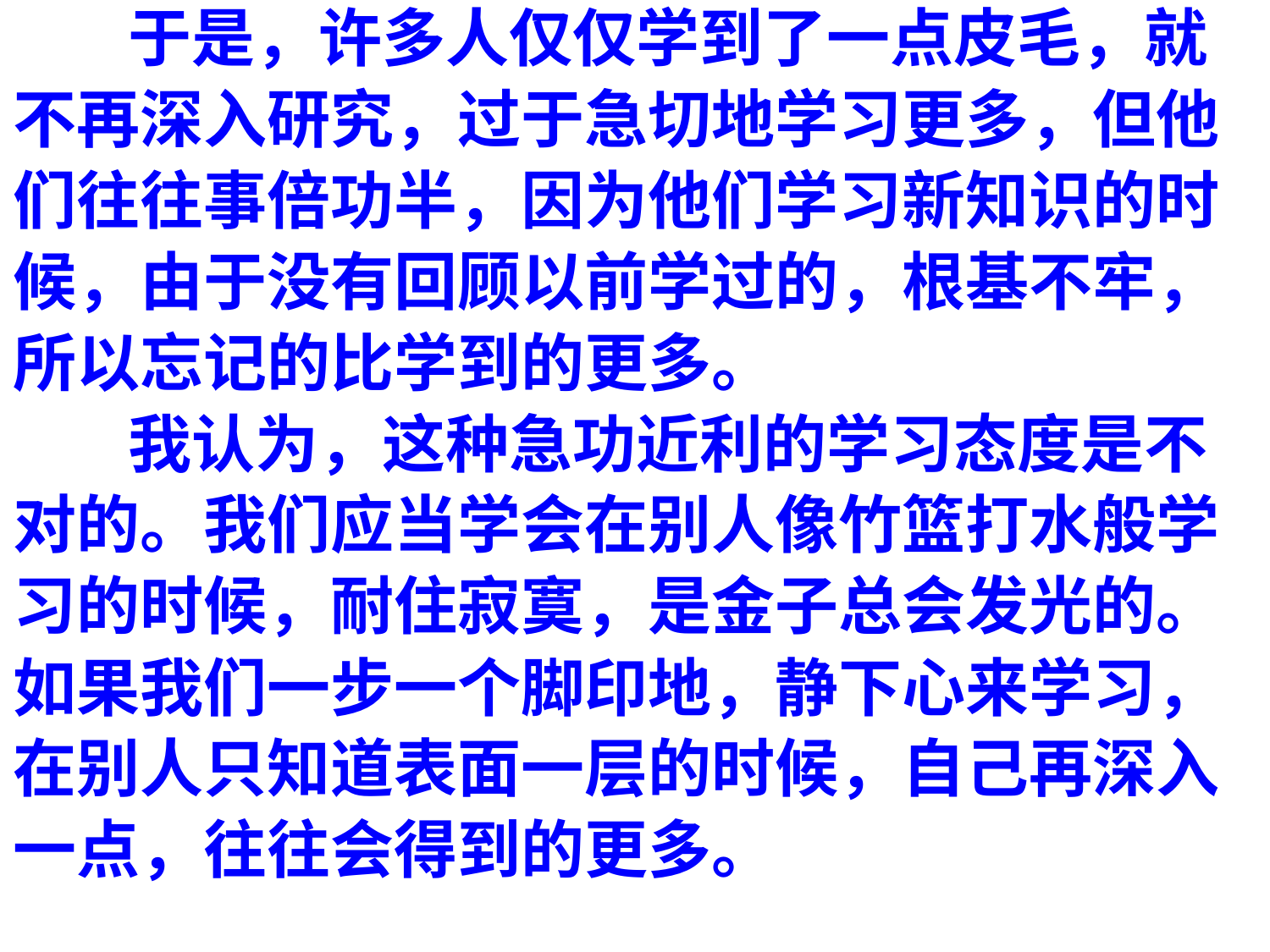

于是，许多人仅仅学到了一点皮毛，就
不再深入研究，过于急切地学习更多，但他
们往往事倍功半，因为他们学习新知识的时
候，由于没有回顾以前学过的，根基不牢，
所以忘记的比学到的更多。
       我认为，这种急功近利的学习态度是不
对的。我们应当学会在别人像竹篮打水般学
习的时候，耐住寂寞，是金子总会发光的。
如果我们一步一个脚印地，静下心来学习，
在别人只知道表面一层的时候，自己再深入
一点，往往会得到的更多。